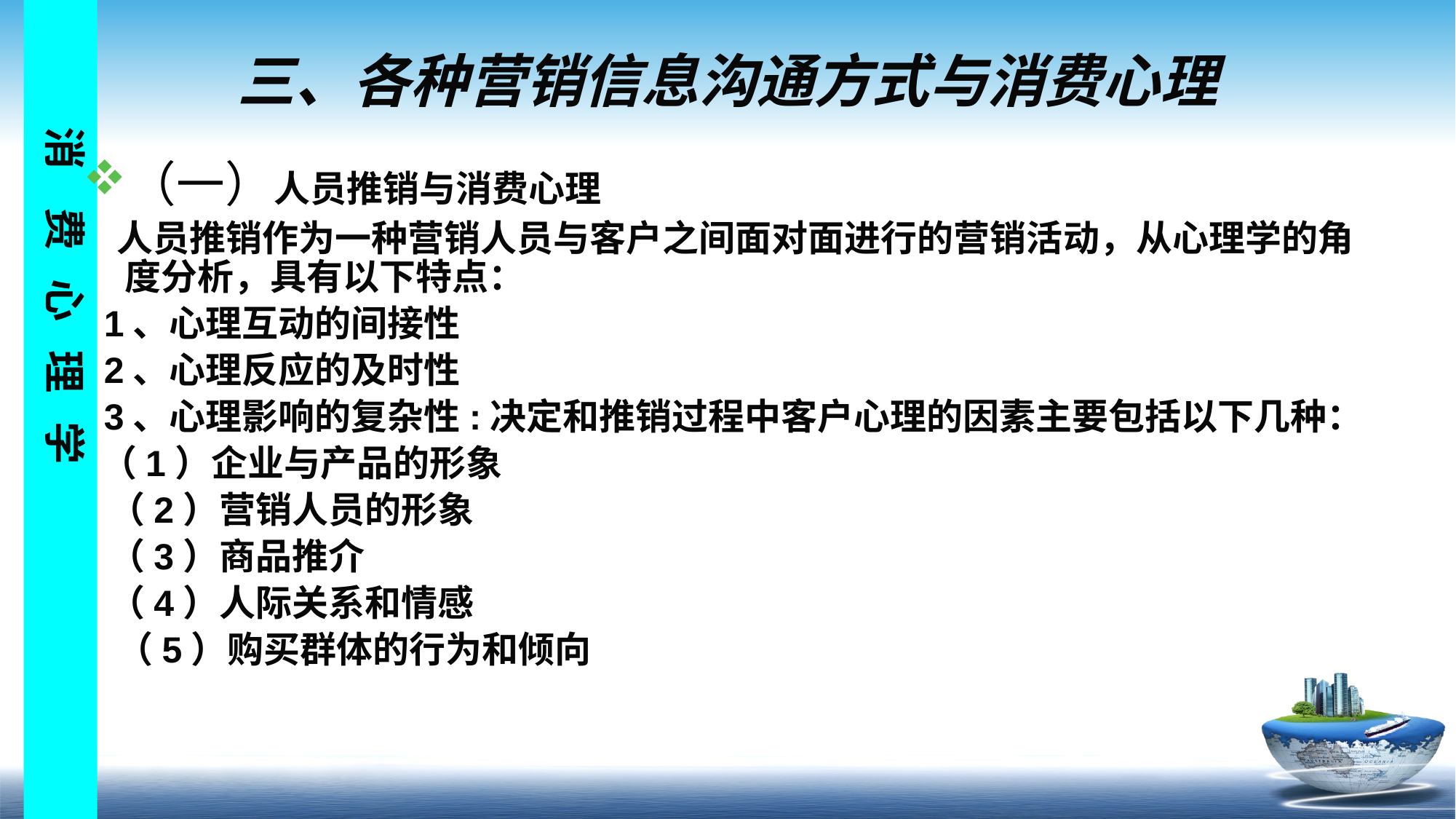

# 三、各种营销信息沟通方式与消费心理
（一）人员推销与消费心理
   人员推销作为一种营销人员与客户之间面对面进行的营销活动，从心理学的角度分析，具有以下特点：
  1、心理互动的间接性
  2、心理反应的及时性
  3、心理影响的复杂性:决定和推销过程中客户心理的因素主要包括以下几种：
 （1）企业与产品的形象
  （2）营销人员的形象
  （3）商品推介
  （4）人际关系和情感
   （5）购买群体的行为和倾向